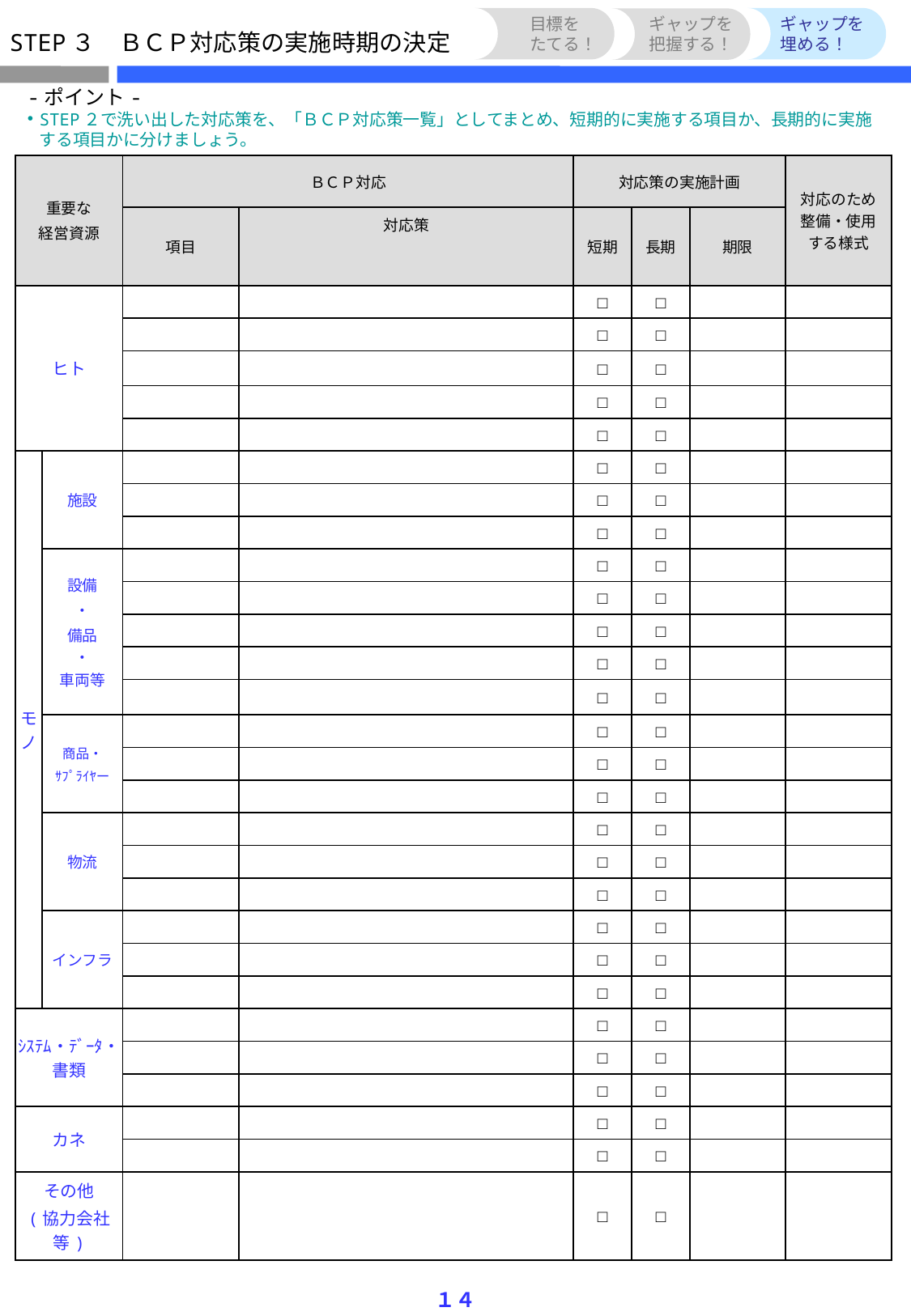

目標を
たてる！
ギャップを
把握する！
ギャップを
埋める！

STEP３　ＢＣＰ対応策の実施時期の決定
-ポイント-
STEP２で洗い出した対応策を、「ＢＣＰ対応策一覧」としてまとめ、短期的に実施する項目か、長期的に実施
する項目かに分けましょう。
| 重要な 経営資源 |  | ＢＣＰ対応 |  | 対応策の実施計画 |  |  | 対応のため整備・使用する様式 |
| --- | --- | --- | --- | --- | --- | --- | --- |
|  |  | 項目 | 対応策 | 短期 | 長期 | 期限 |  |
| ヒト |  |  |  | □ | □ |  |  |
|  |  |  |  | □ | □ |  |  |
|  |  |  |  | □ | □ |  |  |
|  |  |  |  | □ | □ |  |  |
|  |  |  |  | □ | □ |  |  |
| モノ | 施設 |  |  | □ | □ |  |  |
|  |  |  |  | □ | □ |  |  |
|  |  |  |  | □ | □ |  |  |
|  | 設備 ・ 備品 ・ 車両等 |  |  | □ | □ |  |  |
|  |  |  |  | □ | □ |  |  |
|  |  |  |  | □ | □ |  |  |
|  |  |  |  | □ | □ |  |  |
|  |  |  |  | □ | □ |  |  |
|  | 商品・ ｻﾌﾟﾗｲﾔー |  |  | □ | □ |  |  |
|  |  |  |  | □ | □ |  |  |
|  |  |  |  | □ | □ |  |  |
|  | 物流 |  |  | □ | □ |  |  |
|  |  |  |  | □ | □ |  |  |
|  |  |  |  | □ | □ |  |  |
|  | インフラ |  |  | □ | □ |  |  |
|  |  |  |  | □ | □ |  |  |
|  |  |  |  | □ | □ |  |  |
| ｼｽﾃﾑ・ﾃﾞｰﾀ・書類 |  |  |  | □ | □ |  |  |
|  |  |  |  | □ | □ |  |  |
|  |  |  |  | □ | □ |  |  |
| カネ |  |  |  | □ | □ |  |  |
|  |  |  |  | □ | □ |  |  |
| その他 (協力会社等) |  |  |  | □ | □ |  |  |
１４